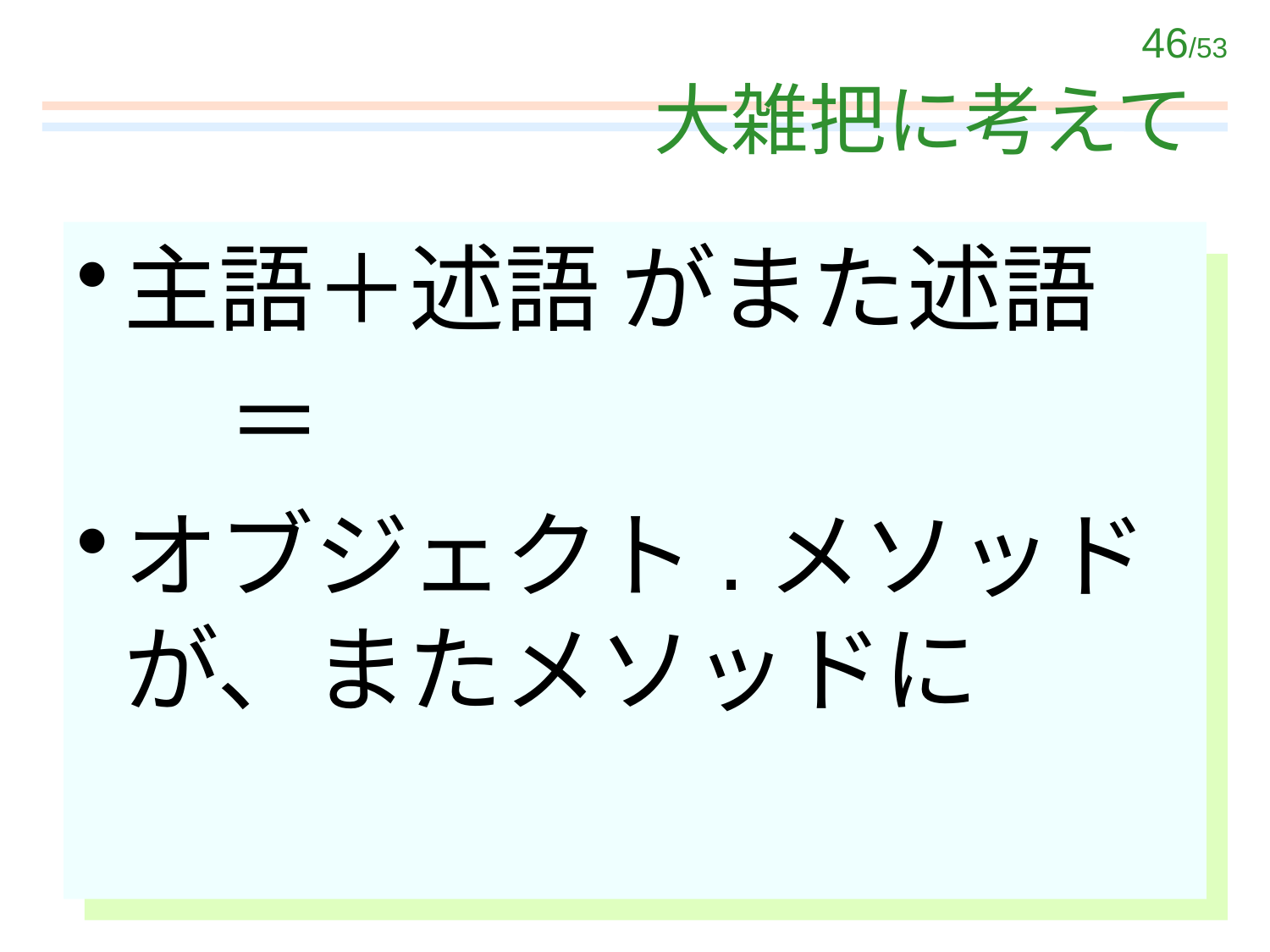

# 大雑把に考えて
主語＋述語 がまた述語
      ＝
オブジェクト.メソッド が、またメソッドに